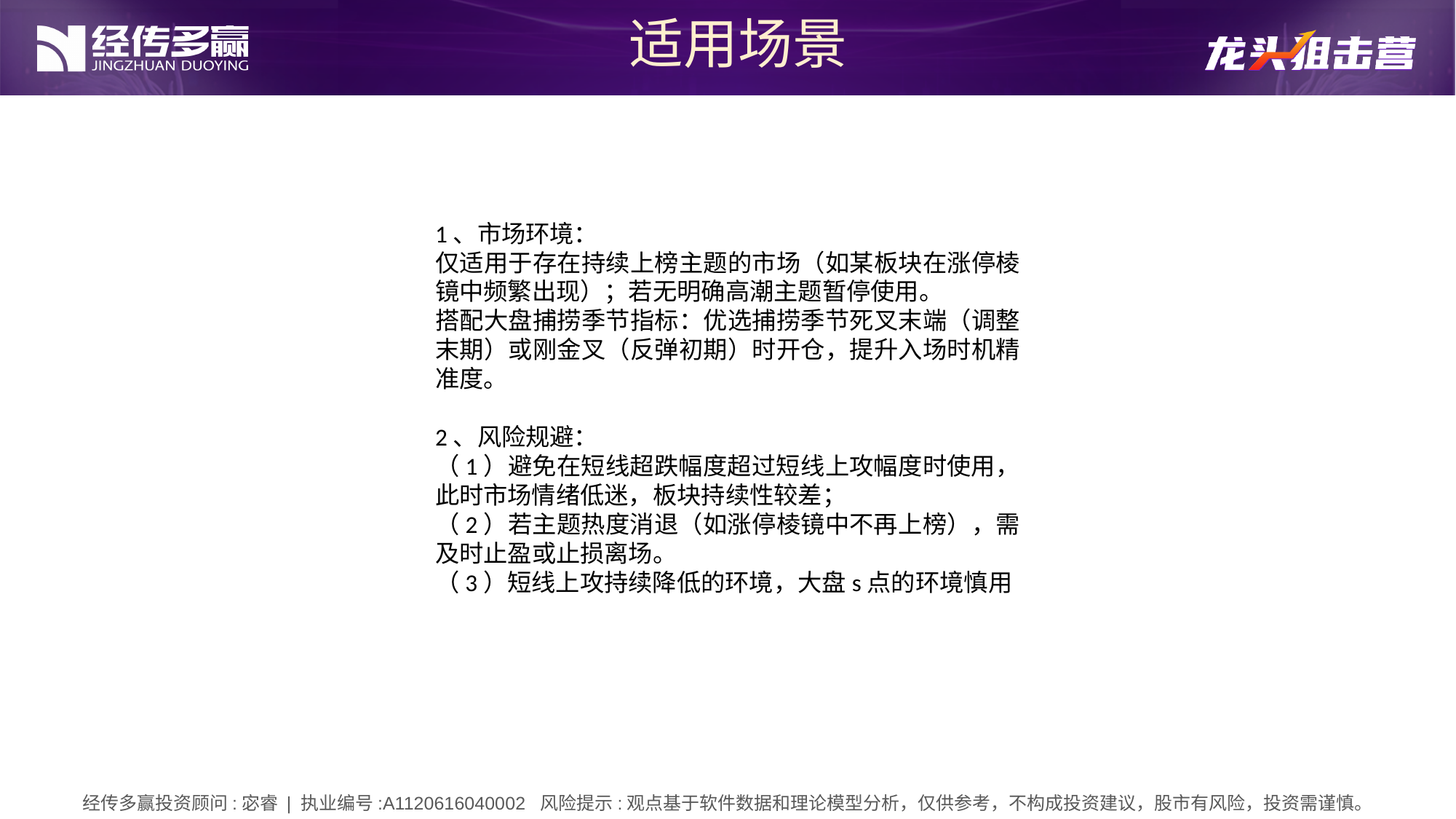

适用场景
1、市场环境：
仅适用于存在持续上榜主题的市场（如某板块在涨停棱镜中频繁出现）；若无明确高潮主题暂停使用。
搭配大盘捕捞季节指标：优选捕捞季节死叉末端（调整末期）或刚金叉（反弹初期）时开仓，提升入场时机精准度。

2、风险规避：
（1）避免在短线超跌幅度超过短线上攻幅度时使用，此时市场情绪低迷，板块持续性较差；
（2）若主题热度消退（如涨停棱镜中不再上榜），需及时止盈或止损离场。
（3）短线上攻持续降低的环境，大盘s点的环境慎用